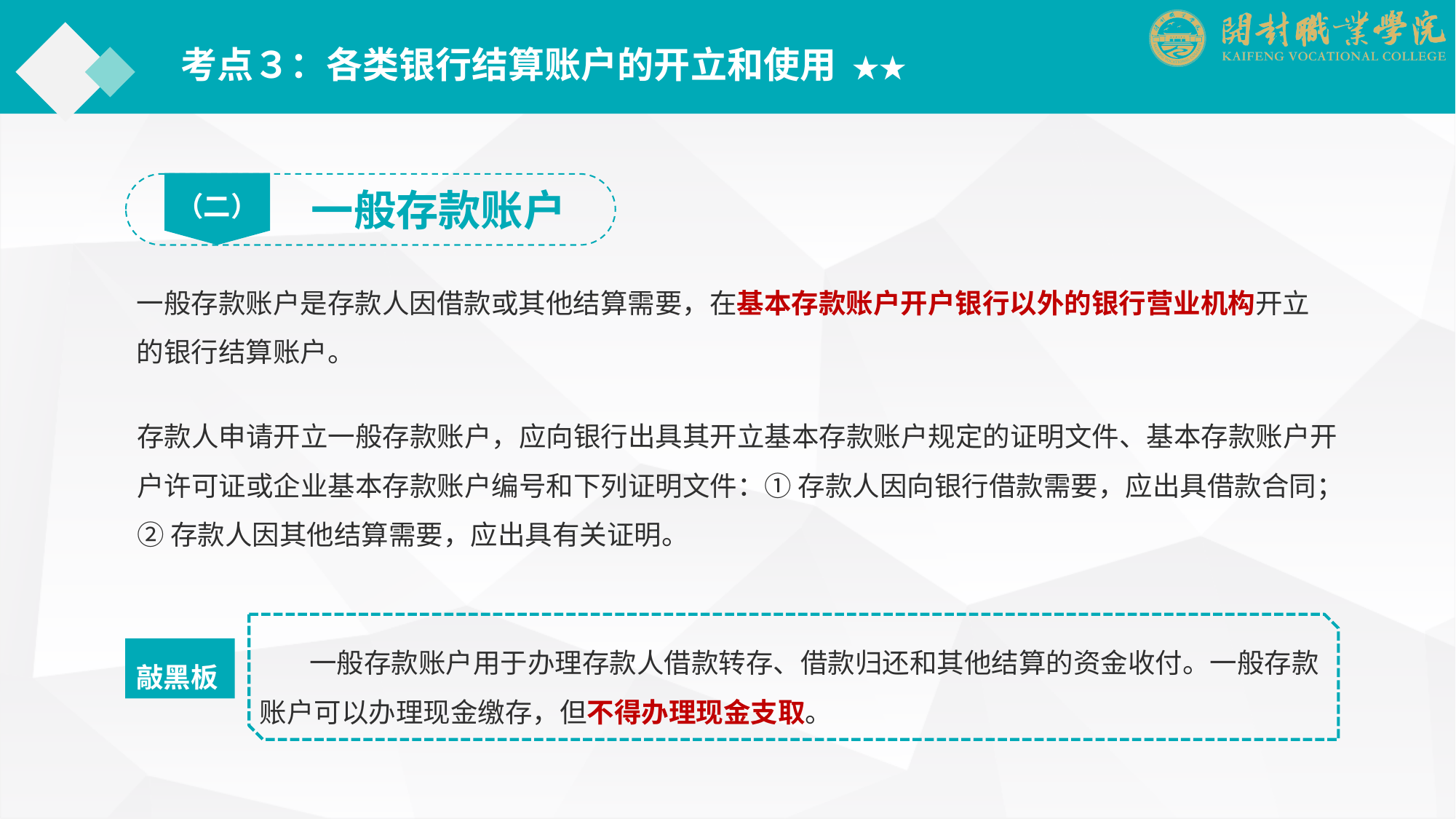

考点３：各类银行结算账户的开立和使用  ★★
（二）

一般存款账户
一般存款账户是存款人因借款或其他结算需要，在基本存款账户开户银行以外的银行营业机构开立的银行结算账户。
存款人申请开立一般存款账户，应向银行出具其开立基本存款账户规定的证明文件、基本存款账户开户许可证或企业基本存款账户编号和下列证明文件：① 存款人因向银行借款需要，应出具借款合同；② 存款人因其他结算需要，应出具有关证明。

       一般存款账户用于办理存款人借款转存、借款归还和其他结算的资金收付。一般存款账户可以办理现金缴存，但不得办理现金支取。
敲黑板